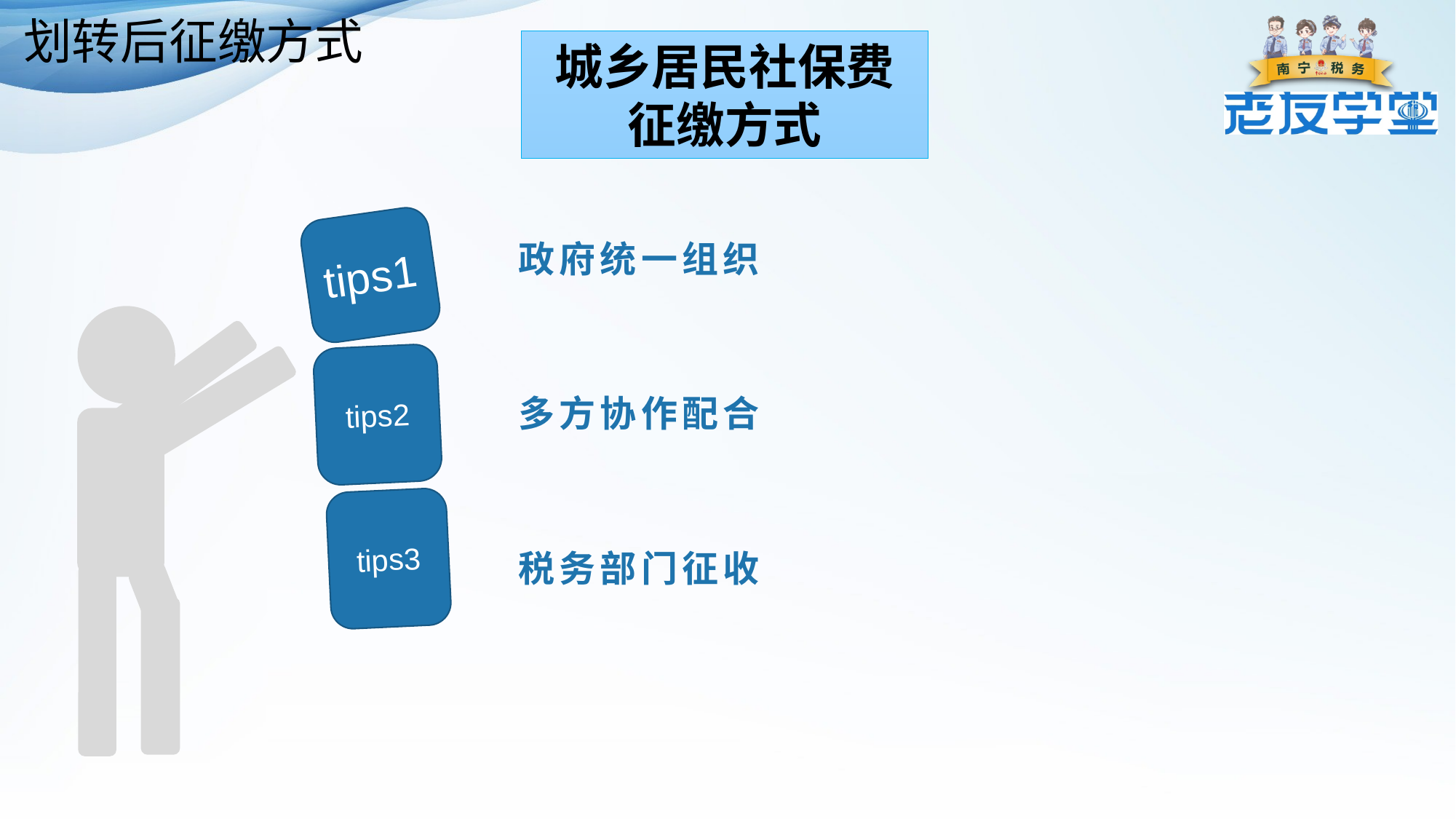

划转后征缴方式
城乡居民社保费征缴方式
政府统一组织
tips1

tips2
多方协作配合

tips3
税务部门征收